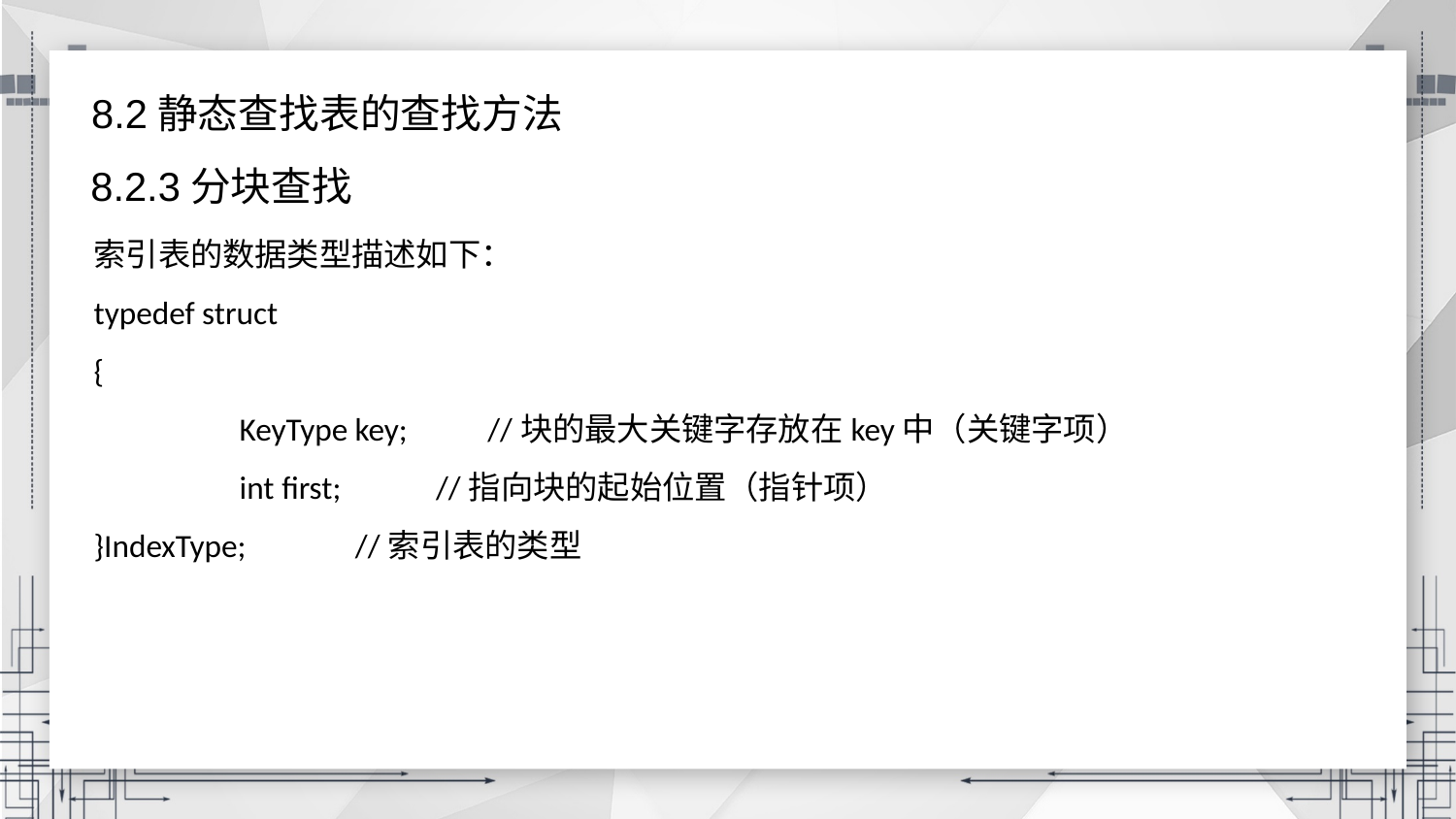

8.2静态查找表的查找方法
8.2.3分块查找
索引表的数据类型描述如下：
typedef struct
{
	KeyType key;           //块的最大关键字存放在key中（关键字项）
	int first;             //指向块的起始位置（指针项）
}IndexType;               //索引表的类型